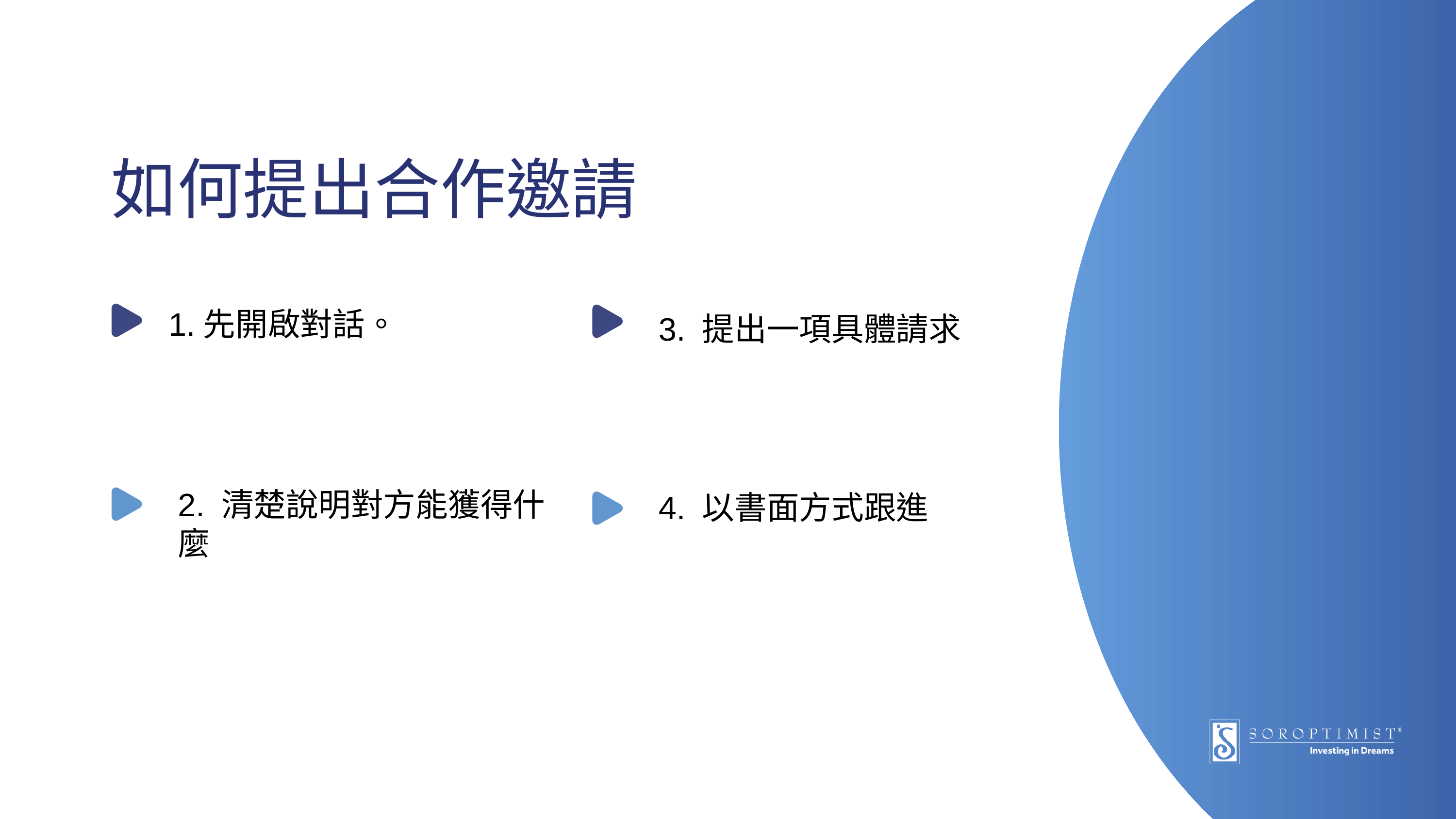

如何提出合作邀請
1.先開啟對話。
3. 提出一項具體請求

4. 以書面方式跟進

2. 清楚說明對方能獲得什麼